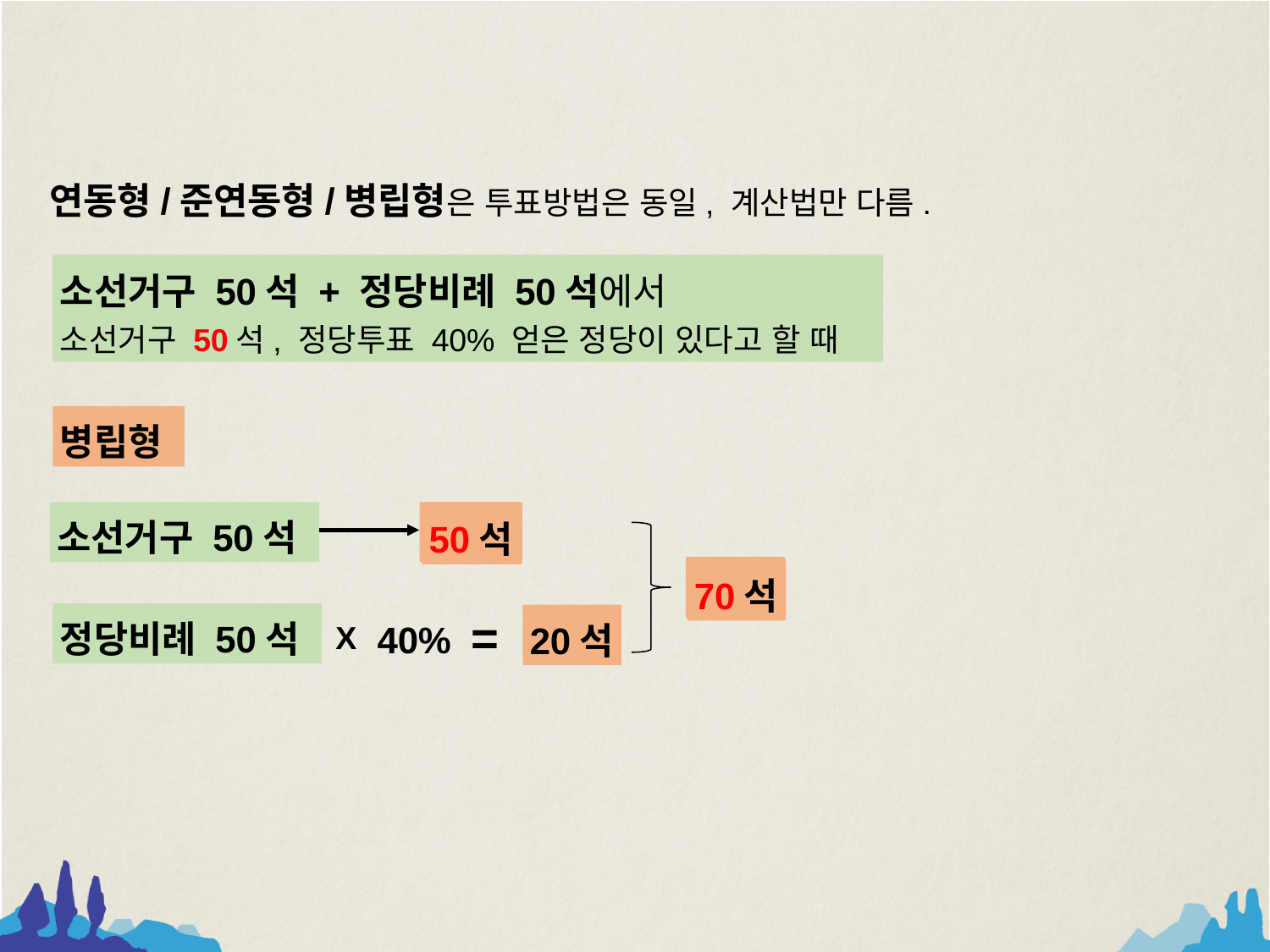

연동형/준연동형/병립형은 투표방법은 동일, 계산법만 다름.
소선거구 50석 + 정당비례 50석에서
소선거구 40석, 정당투표 40% 얻은 정당이 있다고 할 때
소선거구 50석 + 정당비례 50석에서
소선거구 30석, 정당투표 40% 얻은 정당이 있다고 할 때
소선거구 50석 + 정당비례 50석에서
소선거구 50석, 정당투표 40% 얻은 정당이 있다고 할 때

병립형
소선거구 50석
30석
40석
50석

50석
60석
70석
=
20석
정당비례 50석
40%
X